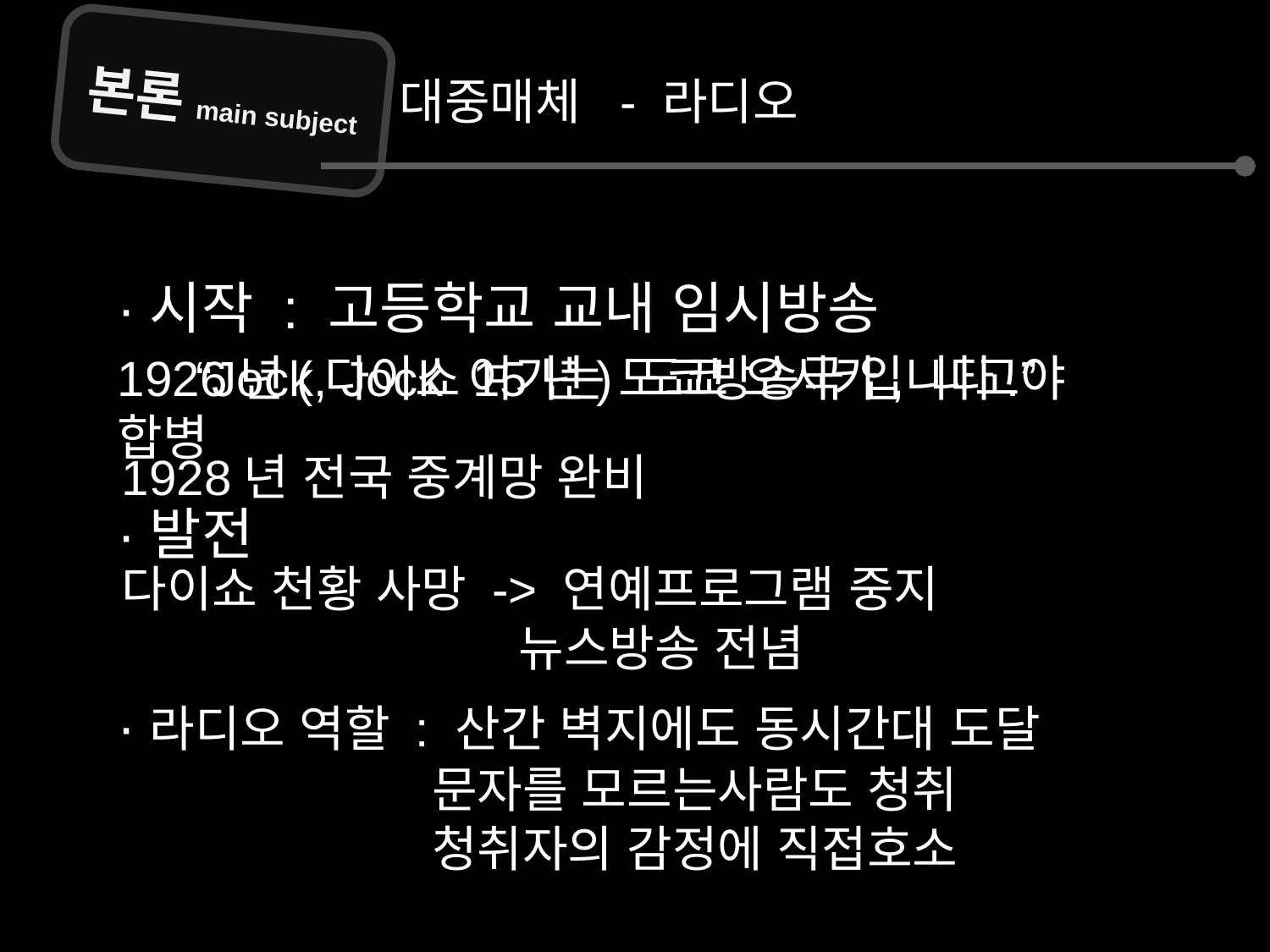

본론main subject
대중매체  - 라디오
·시작 : 고등학교 교내 임시방송
     “Jock, Jock 여기는 도쿄방송국 입니다.”
1926년(다이쇼15년) 도쿄 오사카, 나고야 합병
1928년 전국 중계망 완비
·발전
다이쇼 천황 사망 -> 연예프로그램 중지
                            뉴스방송 전념
·라디오 역할 : 산간 벽지에도 동시간대 도달
                      문자를 모르는사람도 청취
                      청취자의 감정에 직접호소